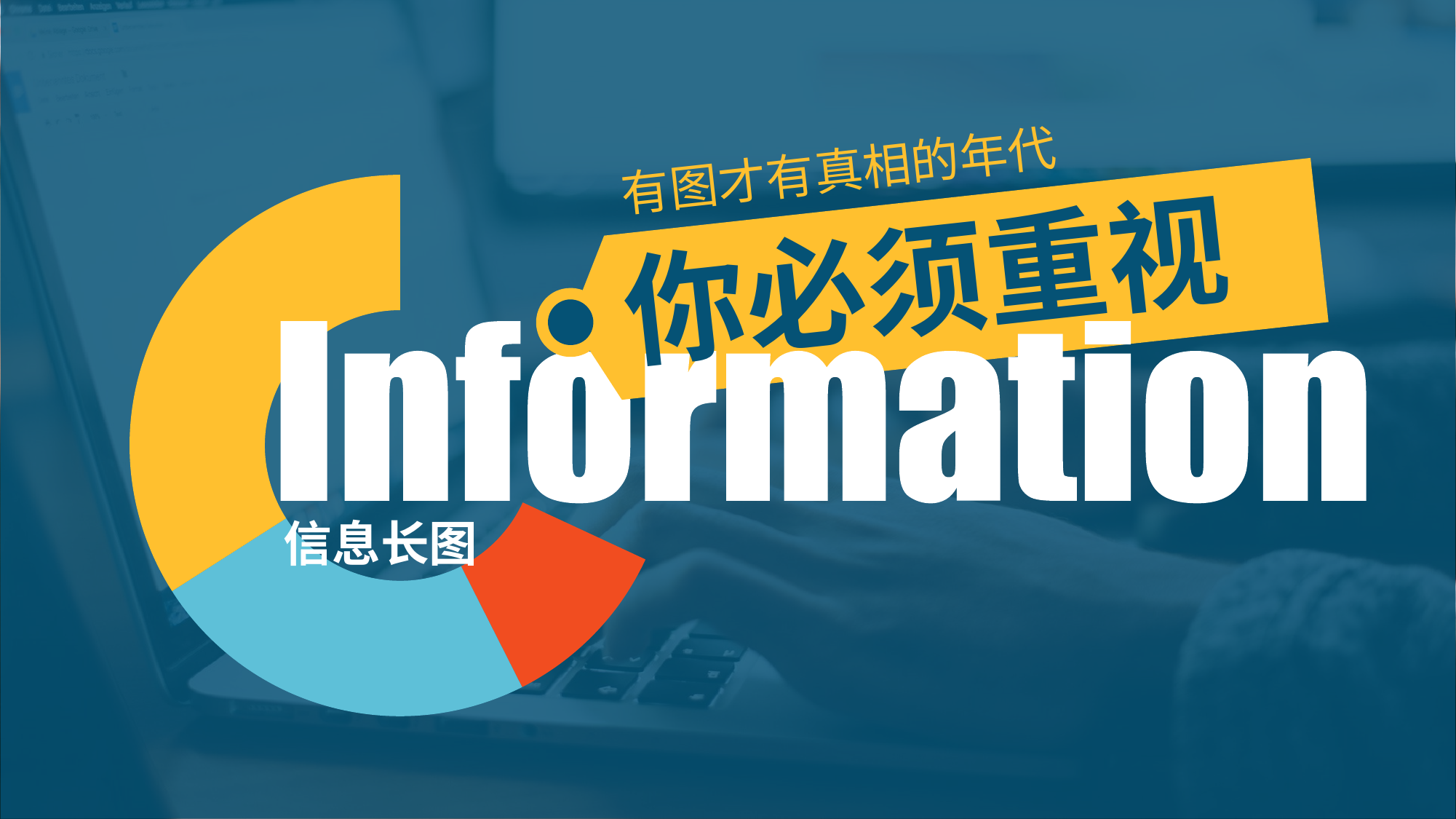

有图才有真相的年代

### Chart

| Category | 销售额 |
|---|---|
| 第一季度 | 3.0 |
| 第二季度 | 1.0 |
| 第三季度 | 2.2 |
| 第四季度 | 3.2 |
你必须重视

信息长图